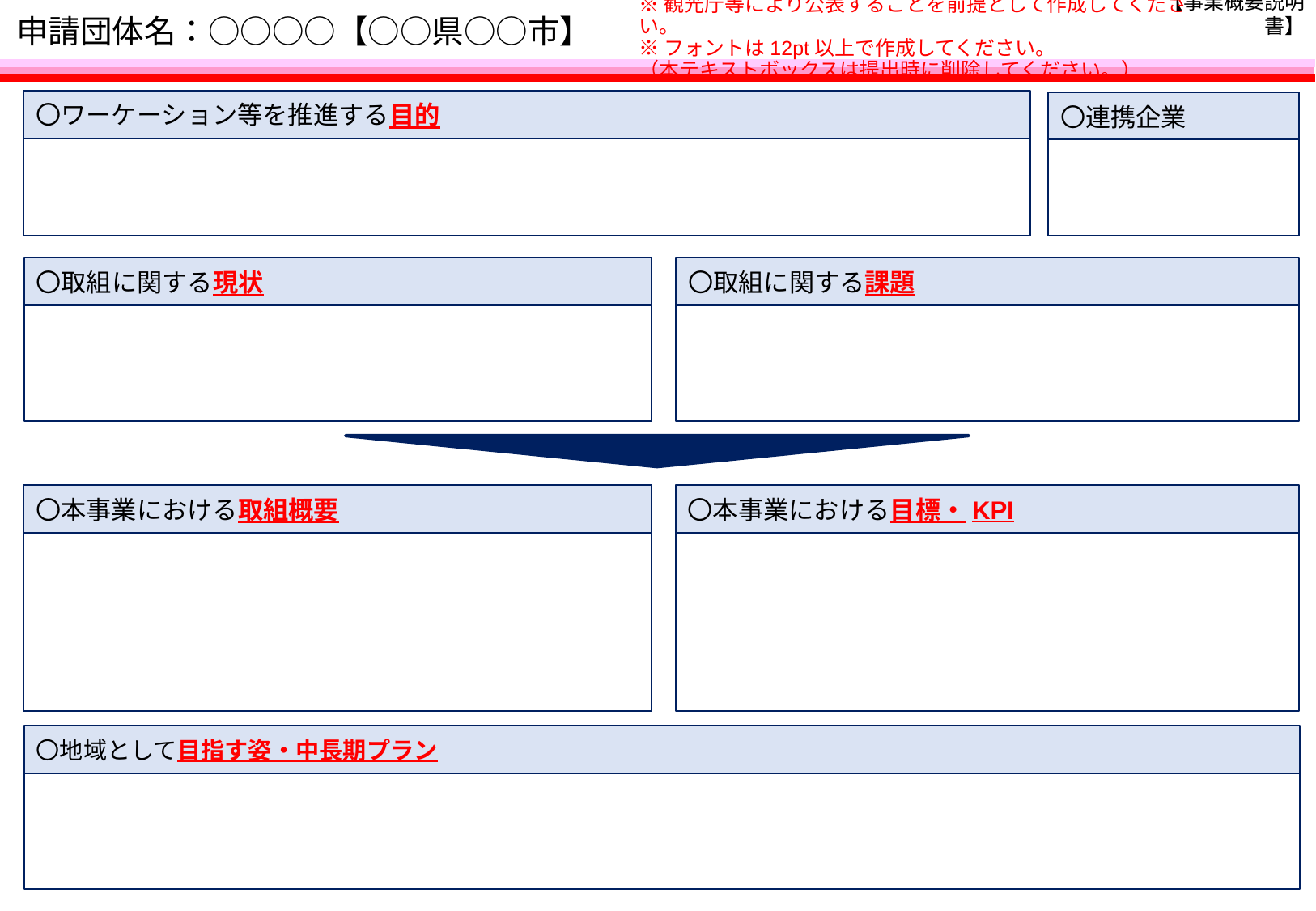

※観光庁等により公表することを前提として作成してください。
※フォントは12pt以上で作成してください。
（本テキストボックスは提出時に削除してください。）
【事業概要説明書】

# 申請団体名：○○○○【○○県○○市】
〇ワーケーション等を推進する目的
〇連携企業

〇取組に関する現状
〇取組に関する課題

〇本事業における取組概要
〇本事業における目標・KPI

〇地域として目指す姿・中長期プラン